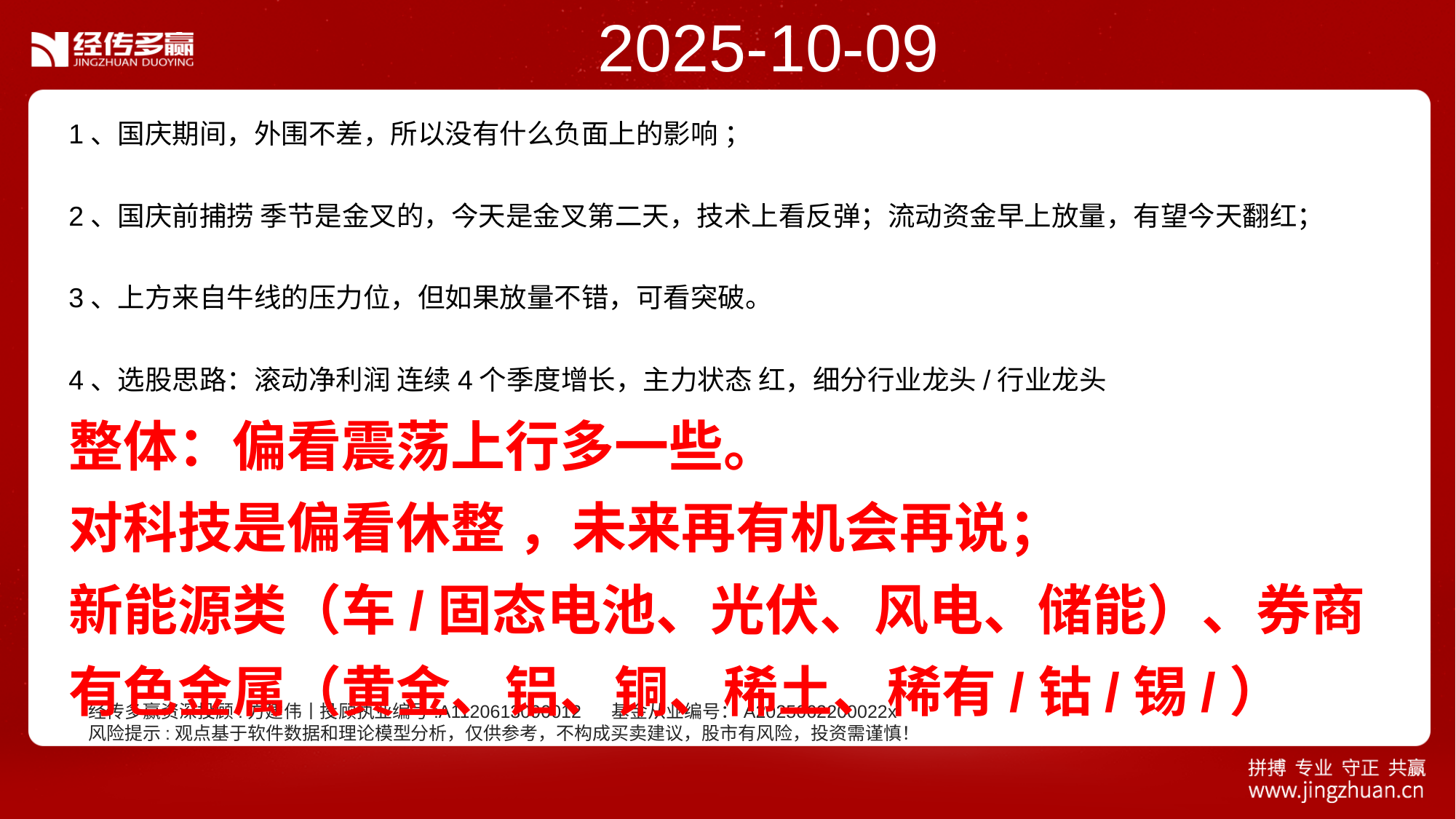

2025-10-09
1、国庆期间，外围不差，所以没有什么负面上的影响 ；

2、国庆前捕捞 季节是金叉的，今天是金叉第二天，技术上看反弹；流动资金早上放量，有望今天翻红；

3、上方来自牛线的压力位，但如果放量不错，可看突破。

4、选股思路：滚动净利润 连续4个季度增长，主力状态 红，细分行业龙头/行业龙头
整体：偏看震荡上行多一些。
对科技是偏看休整 ，未来再有机会再说；
新能源类（车/固态电池、光伏、风电、储能）、券商
有色金属（黄金、铝、铜、稀土、稀有/钴/锡/）